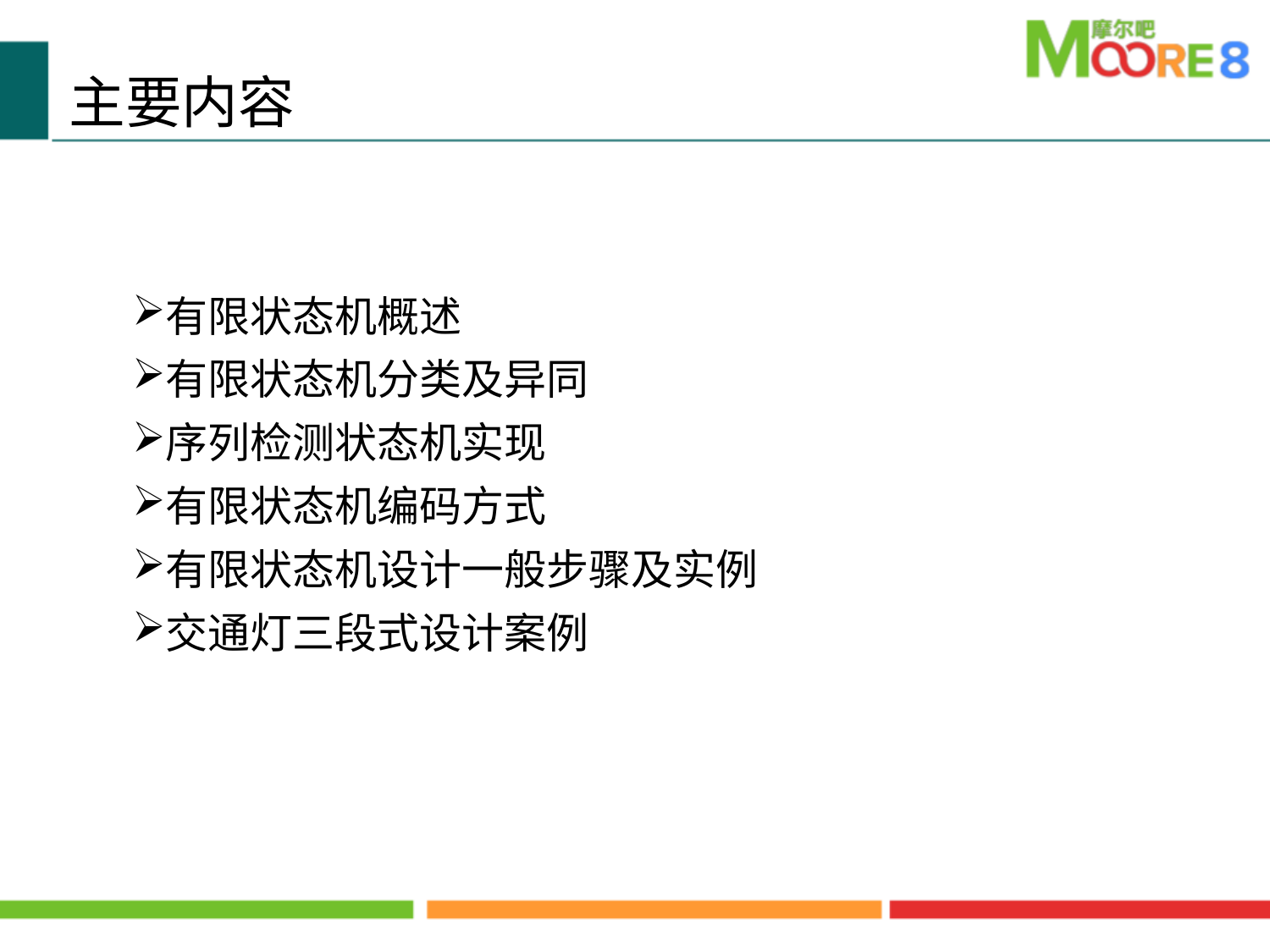

主要内容
有限状态机概述
有限状态机分类及异同
序列检测状态机实现
有限状态机编码方式
有限状态机设计一般步骤及实例
交通灯三段式设计案例